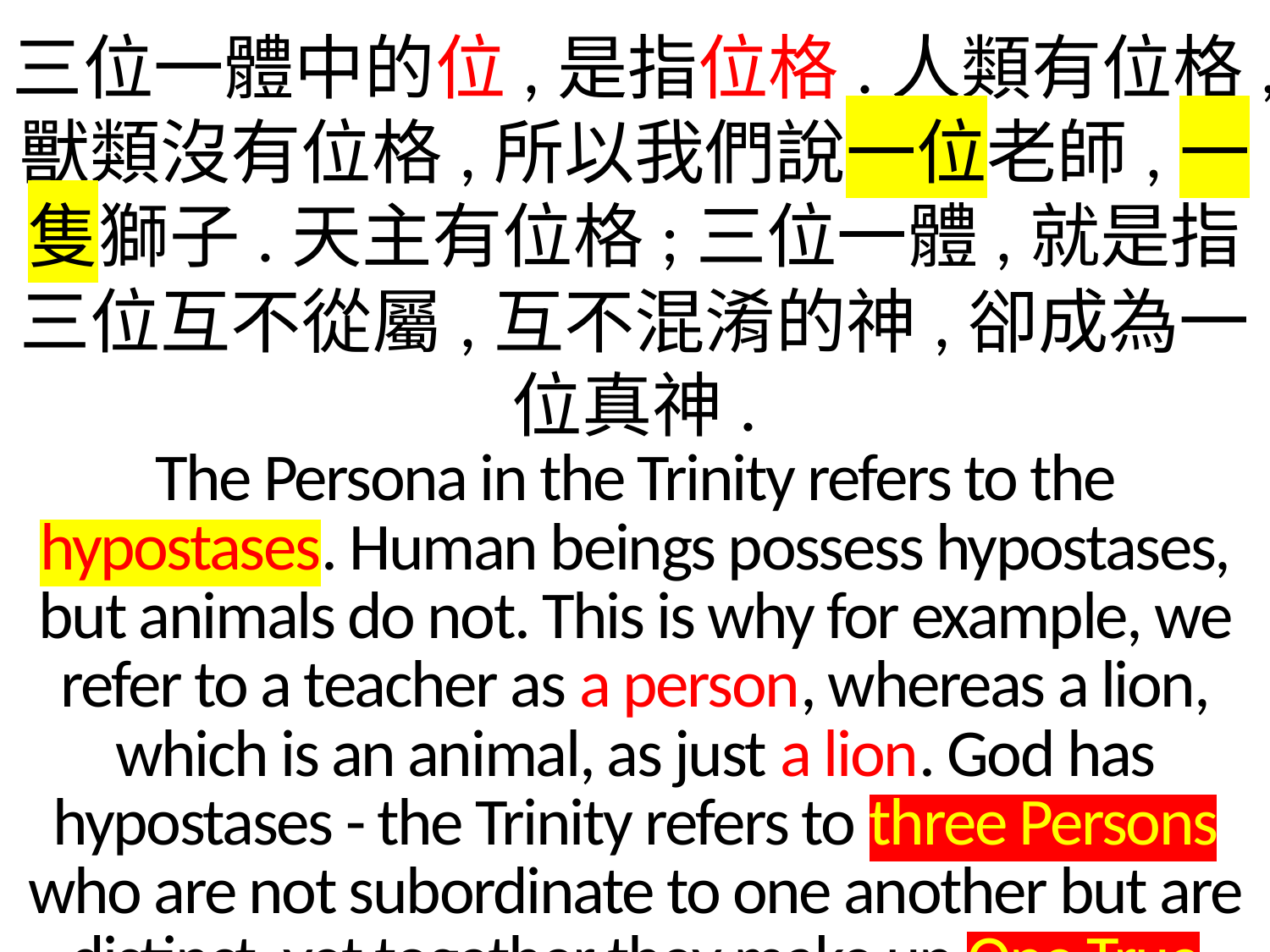

三位一體中的位,是指位格.人類有位格,獸類沒有位格,所以我們說一位老師,一隻獅子.天主有位格;三位一體,就是指三位互不從屬,互不混淆的神,卻成為一位真神.
The Persona in the Trinity refers to the hypostases. Human beings possess hypostases, but animals do not. This is why for example, we refer to a teacher as a person, whereas a lion, which is an animal, as just a lion. God has hypostases - the Trinity refers to three Persons who are not subordinate to one another but are distinct, yet together they make up One True God.